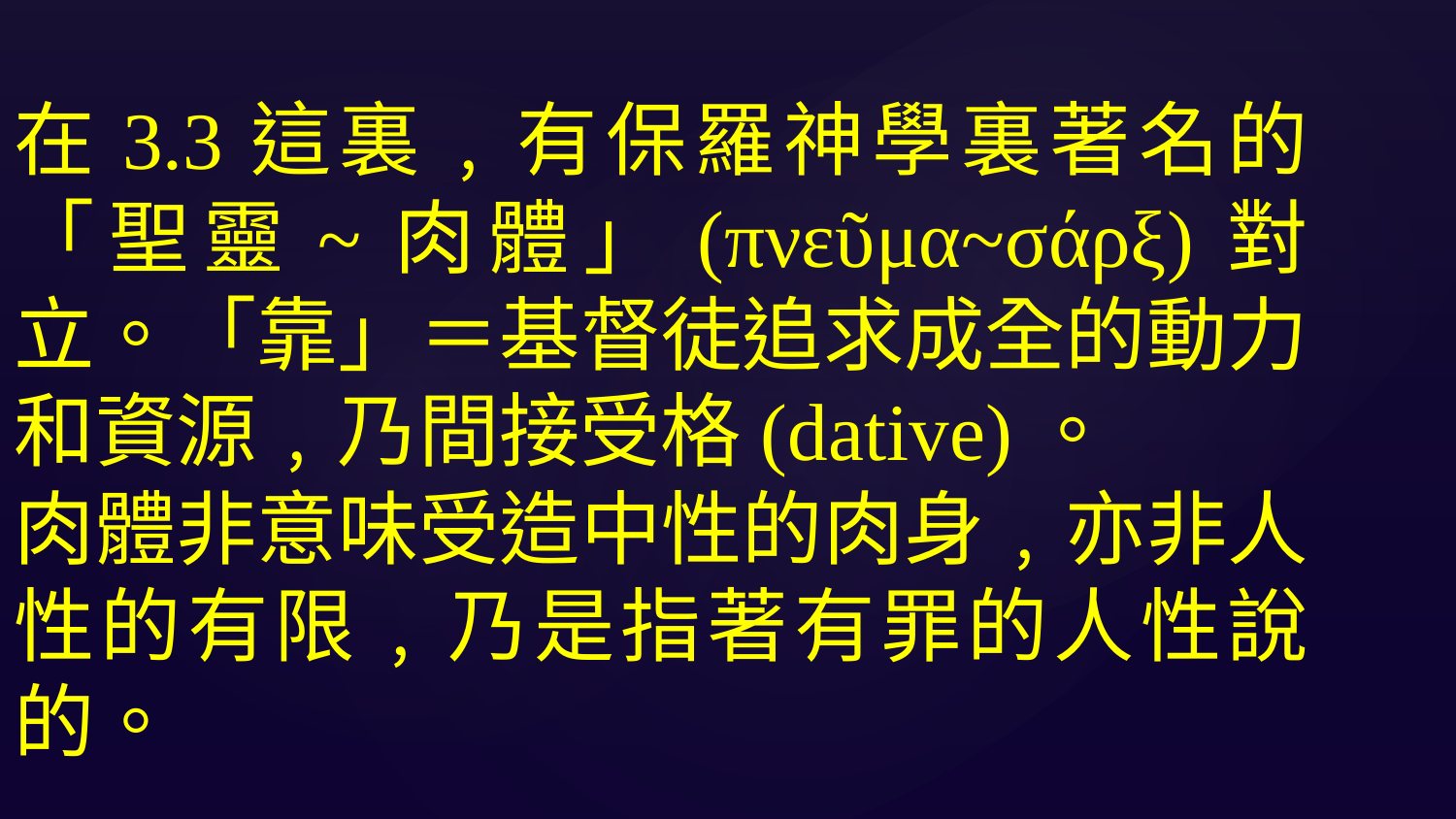

在3.3這裏﹐有保羅神學裏著名的「聖靈~肉體」(πνεῦμα~σάρξ)對立。「靠」＝基督徒追求成全的動力和資源﹐乃間接受格(dative)。
肉體非意味受造中性的肉身﹐亦非人性的有限﹐乃是指著有罪的人性說的。